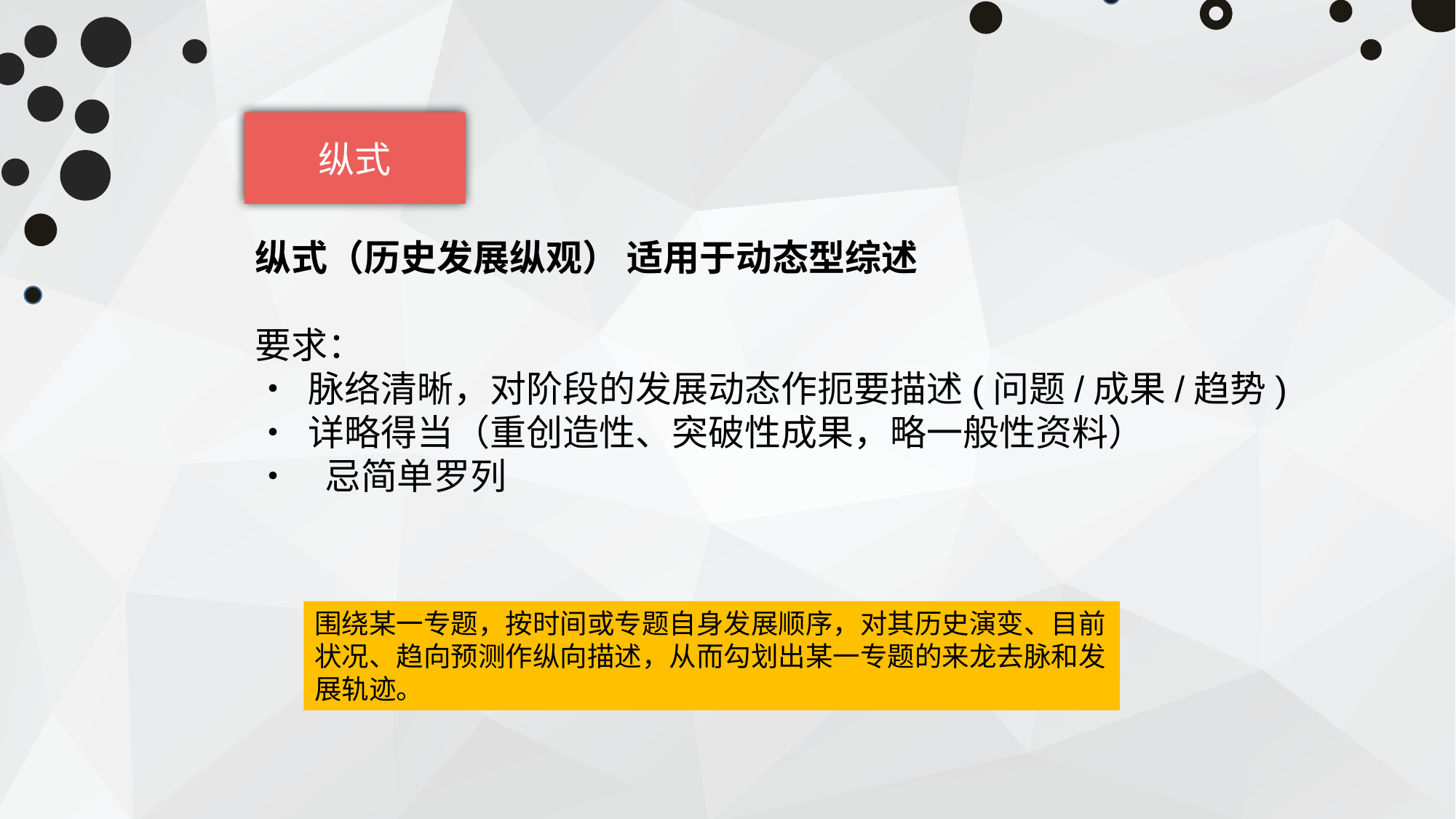

纵式

纵式（历史发展纵观） 适用于动态型综述

要求：
• 脉络清晰，对阶段的发展动态作扼要描述(问题/成果/趋势)
• 详略得当（重创造性、突破性成果，略一般性资料）
•   忌简单罗列

围绕某一专题，按时间或专题自身发展顺序，对其历史演变、目前状况、趋向预测作纵向描述，从而勾划出某一专题的来龙去脉和发展轨迹。